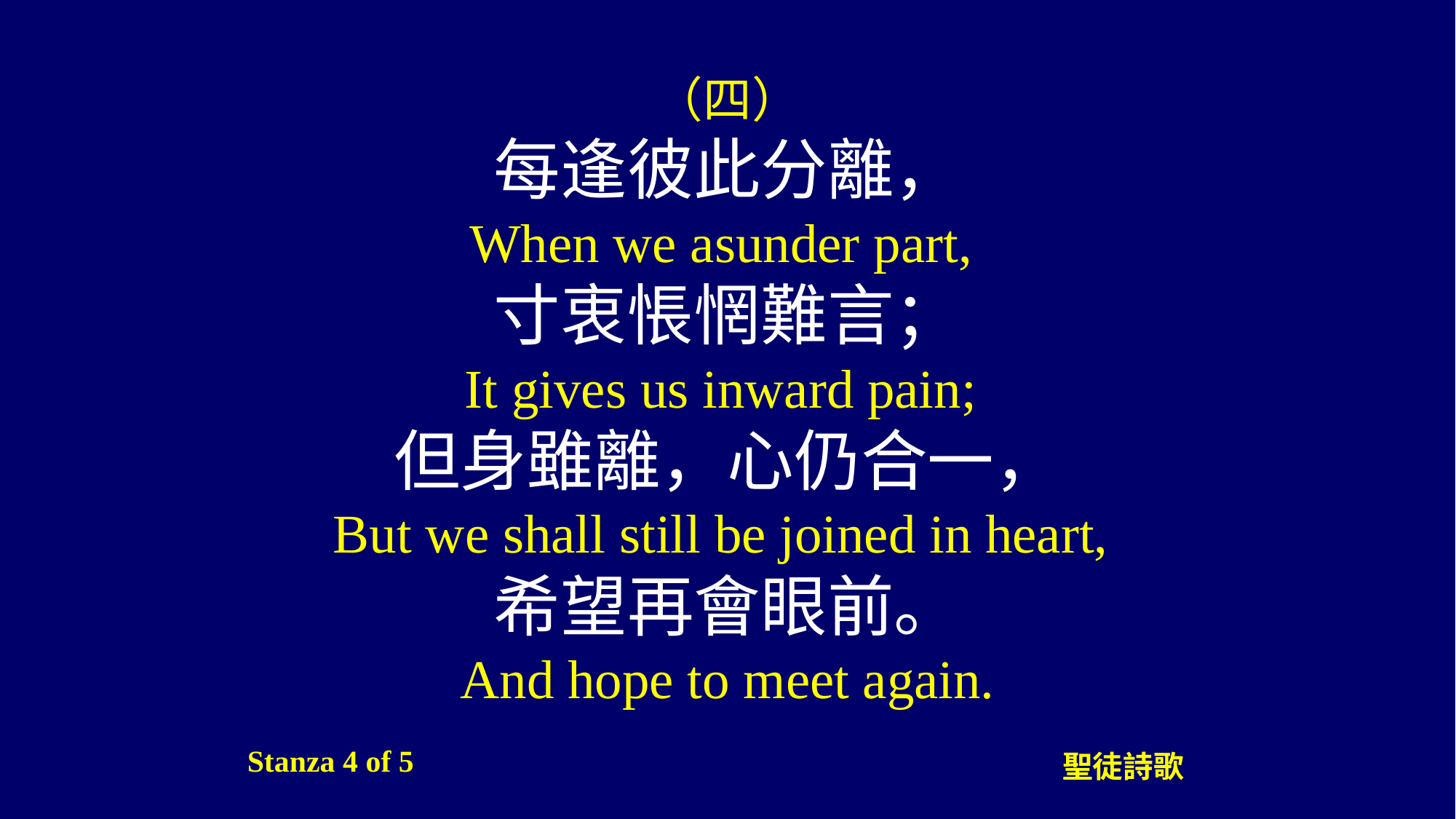

（四）
每逢彼此分離，
When we asunder part,
寸衷悵惘難言；
It gives us inward pain;
但身雖離，心仍合一，
But we shall still be joined in heart,
希望再會眼前。
And hope to meet again.
Stanza 4 of 5
聖徒詩歌